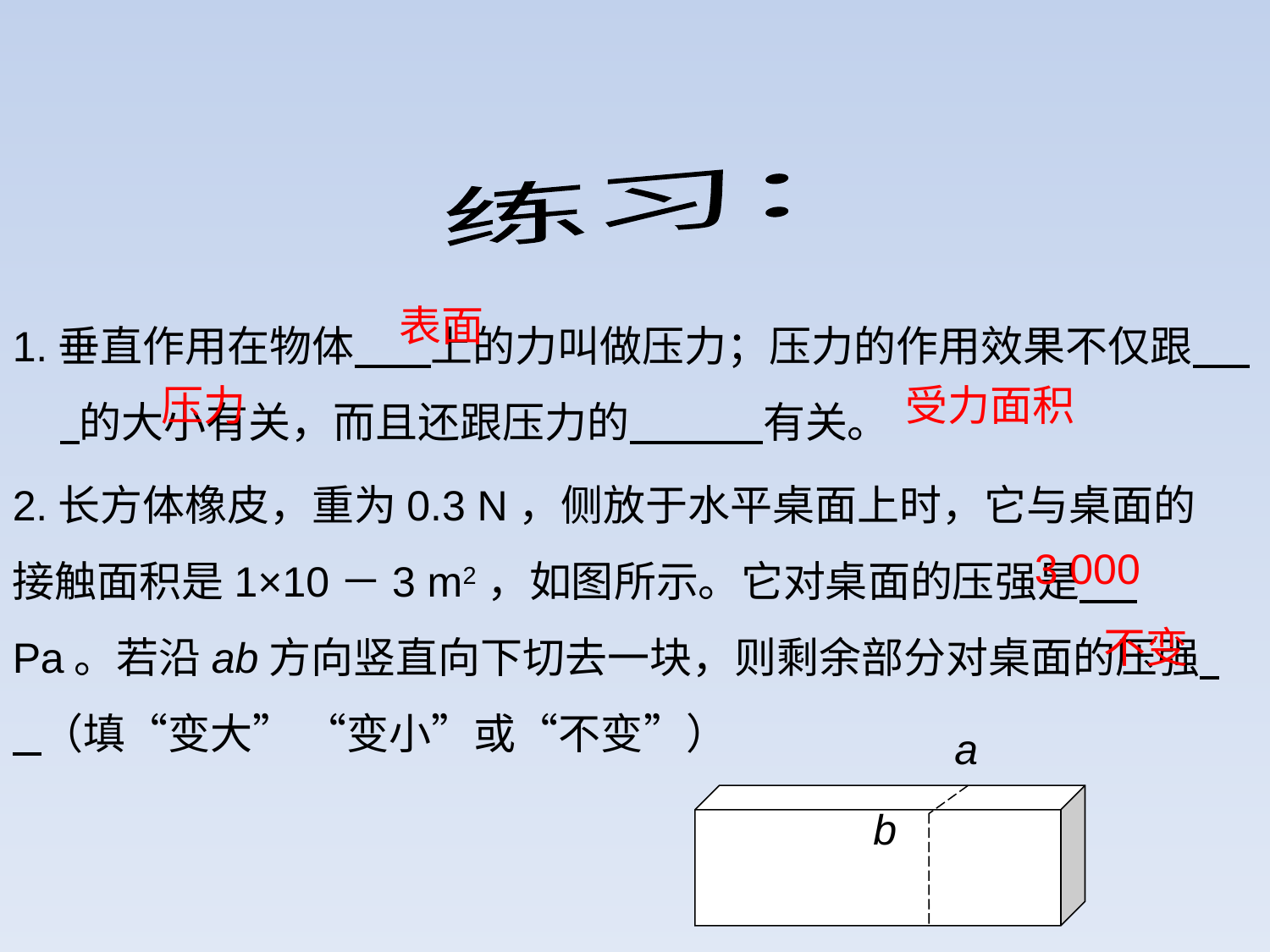

练习：
1.垂直作用在物体        上的力叫做压力；压力的作用效果不仅跟         的大小有关，而且还跟压力的              有关。
表面
压力
受力面积
2.长方体橡皮，重为0.3 N，侧放于水平桌面上时，它与桌面的接触面积是1×10－3 m2，如图所示。它对桌面的压强是       Pa。若沿ab方向竖直向下切去一块，则剩余部分对桌面的压强      （填“变大” “变小”或“不变”）
3 000
不变
a

b